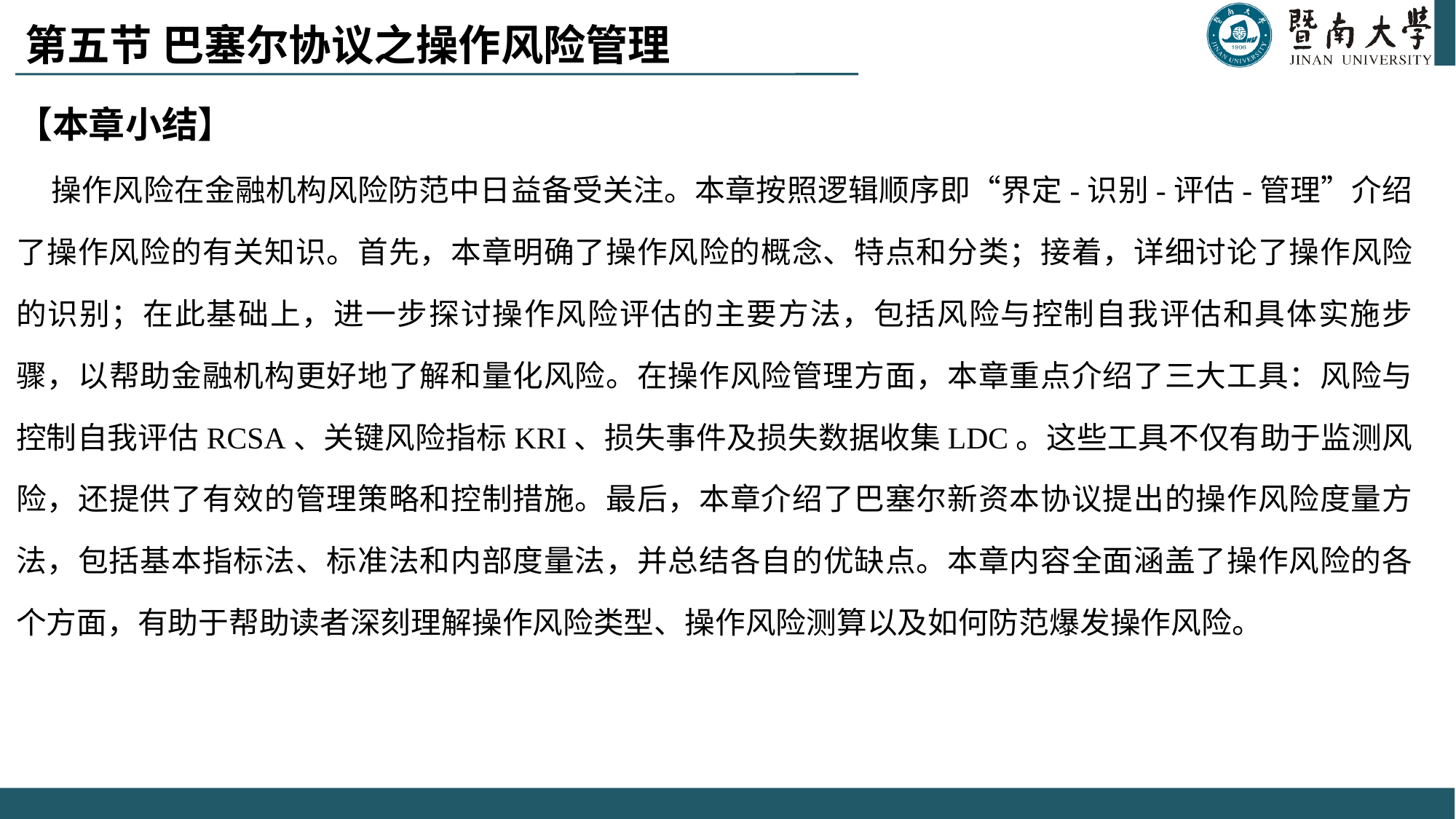

# 第五节 巴塞尔协议之操作风险管理
【本章小结】
    操作风险在金融机构风险防范中日益备受关注。本章按照逻辑顺序即“界定-识别-评估-管理”介绍了操作风险的有关知识。首先，本章明确了操作风险的概念、特点和分类；接着，详细讨论了操作风险的识别；在此基础上，进一步探讨操作风险评估的主要方法，包括风险与控制自我评估和具体实施步骤，以帮助金融机构更好地了解和量化风险。在操作风险管理方面，本章重点介绍了三大工具：风险与控制自我评估RCSA、关键风险指标KRI、损失事件及损失数据收集LDC。这些工具不仅有助于监测风险，还提供了有效的管理策略和控制措施。最后，本章介绍了巴塞尔新资本协议提出的操作风险度量方法，包括基本指标法、标准法和内部度量法，并总结各自的优缺点。本章内容全面涵盖了操作风险的各个方面，有助于帮助读者深刻理解操作风险类型、操作风险测算以及如何防范爆发操作风险。